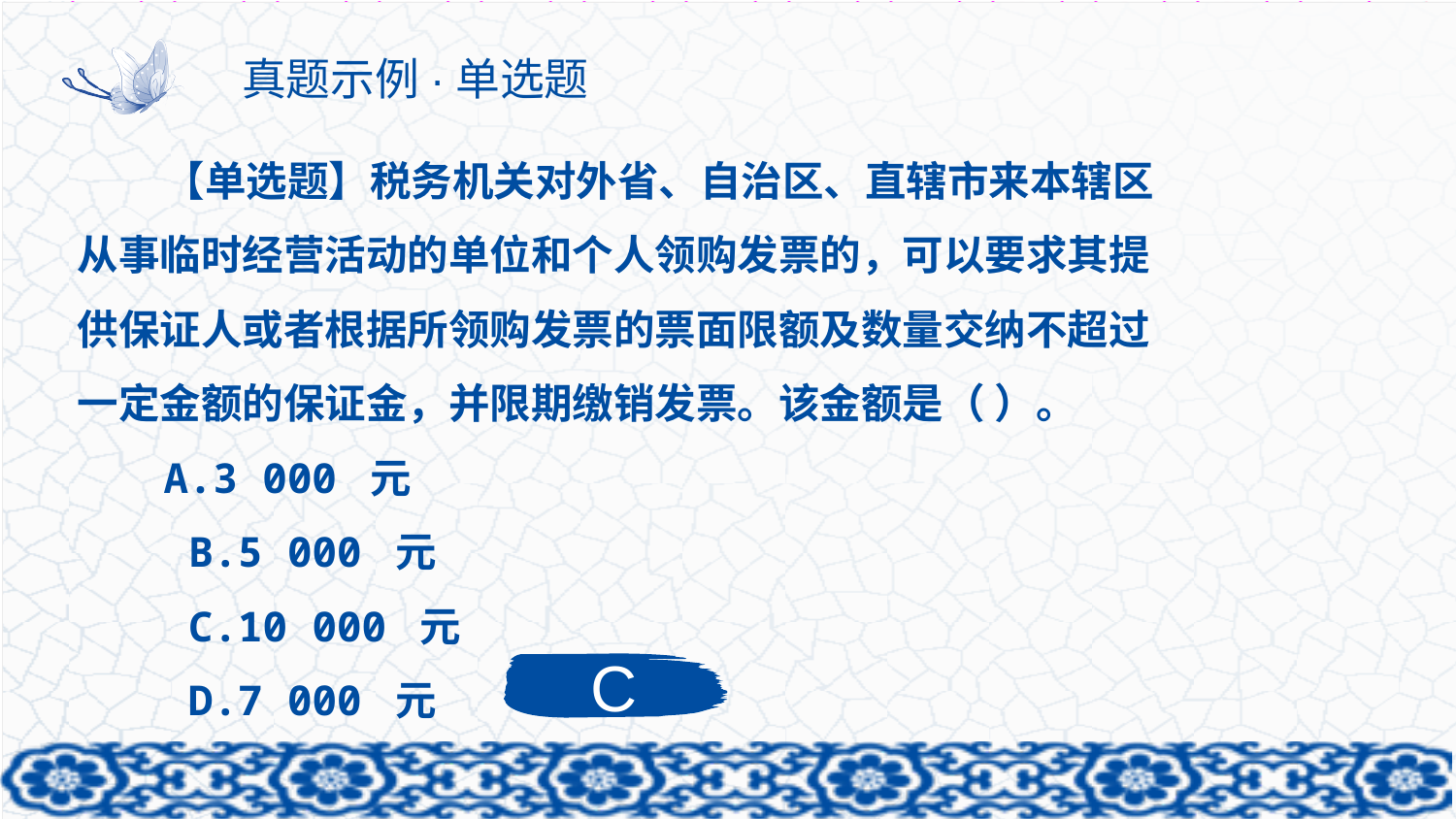

# 真题示例·单选题
【单选题】税务机关对外省、自治区、直辖市来本辖区从事临时经营活动的单位和个人领购发票的，可以要求其提供保证人或者根据所领购发票的票面限额及数量交纳不超过一定金额的保证金，并限期缴销发票。该金额是（ ）。
A.3 000 元
 B.5 000 元
 C.10 000 元
 D.7 000 元

C